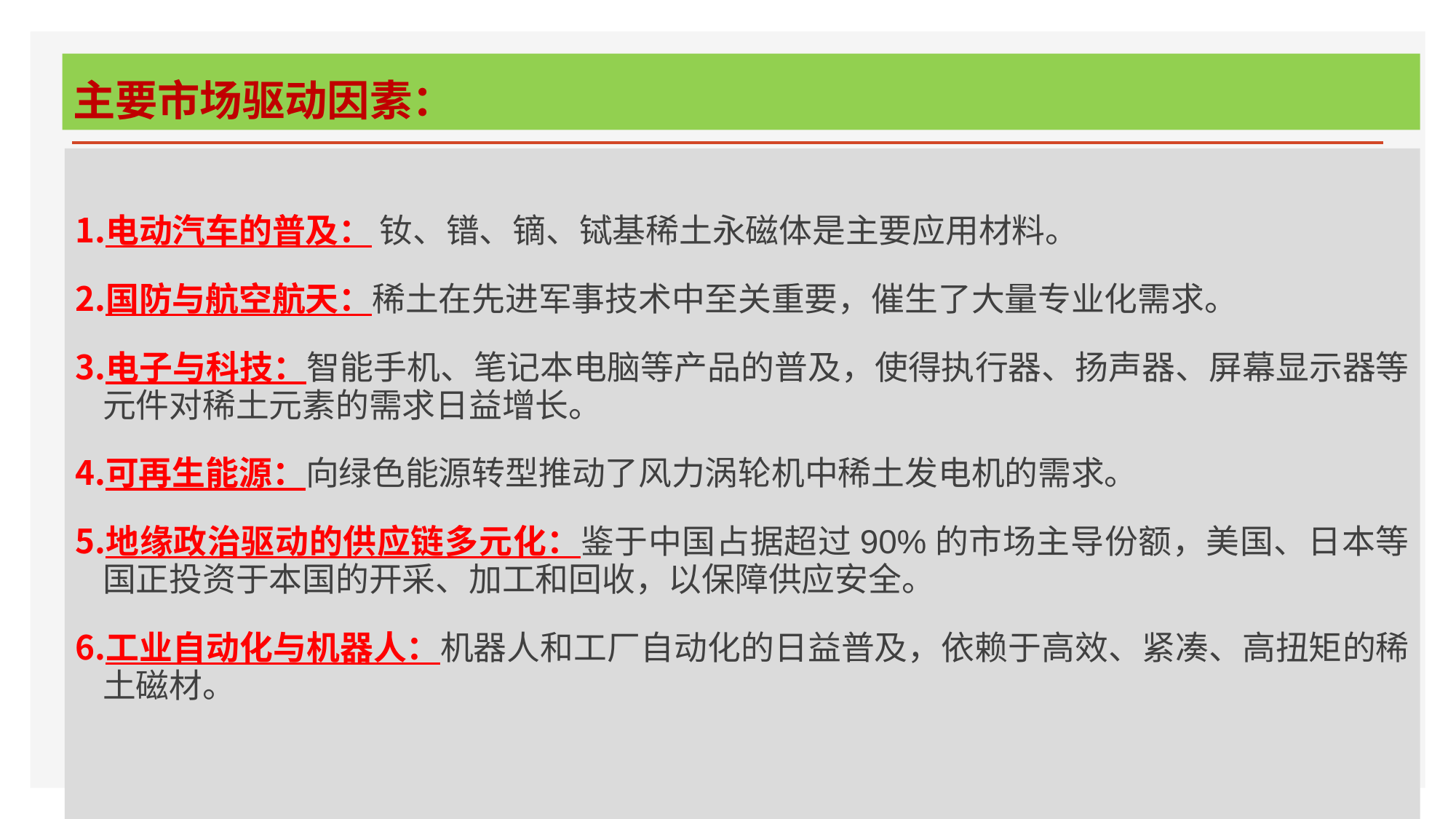

# 主要市场驱动因素：

电动汽车的普及： 钕、镨、镝、铽基稀土永磁体是主要应用材料。
国防与航空航天：稀土在先进军事技术中至关重要，催生了大量专业化需求。
电子与科技：智能手机、笔记本电脑等产品的普及，使得执行器、扬声器、屏幕显示器等元件对稀土元素的需求日益增长。
可再生能源：向绿色能源转型推动了风力涡轮机中稀土发电机的需求。
地缘政治驱动的供应链多元化：鉴于中国占据超过90%的市场主导份额，美国、日本等国正投资于本国的开采、加工和回收，以保障供应安全。
工业自动化与机器人：机器人和工厂自动化的日益普及，依赖于高效、紧凑、高扭矩的稀土磁材。